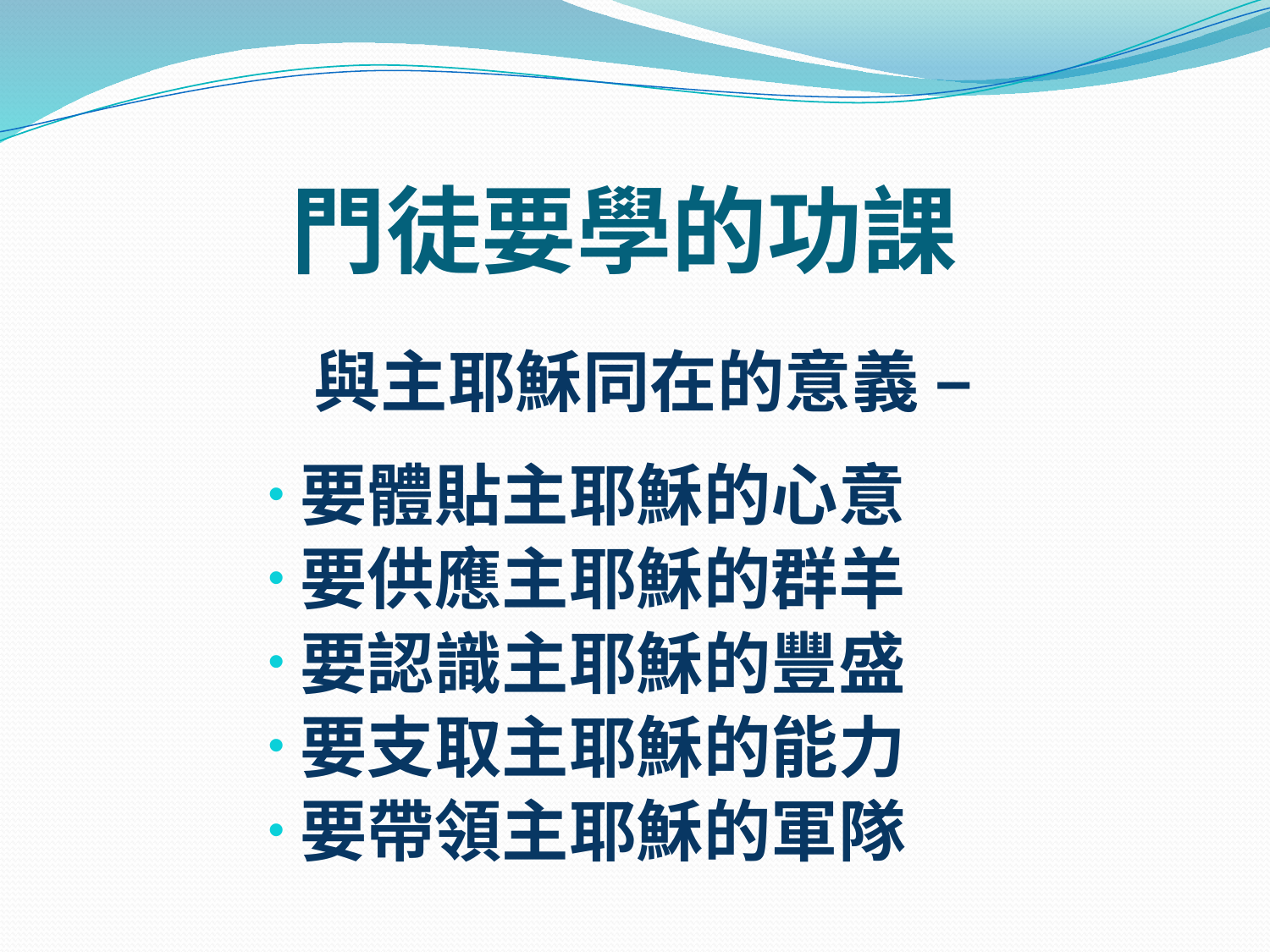

# 門徒要學的功課
  與主耶穌同在的意義 –

要體貼主耶穌的心意
要供應主耶穌的群羊
要認識主耶穌的豐盛
要支取主耶穌的能力
要帶領主耶穌的軍隊